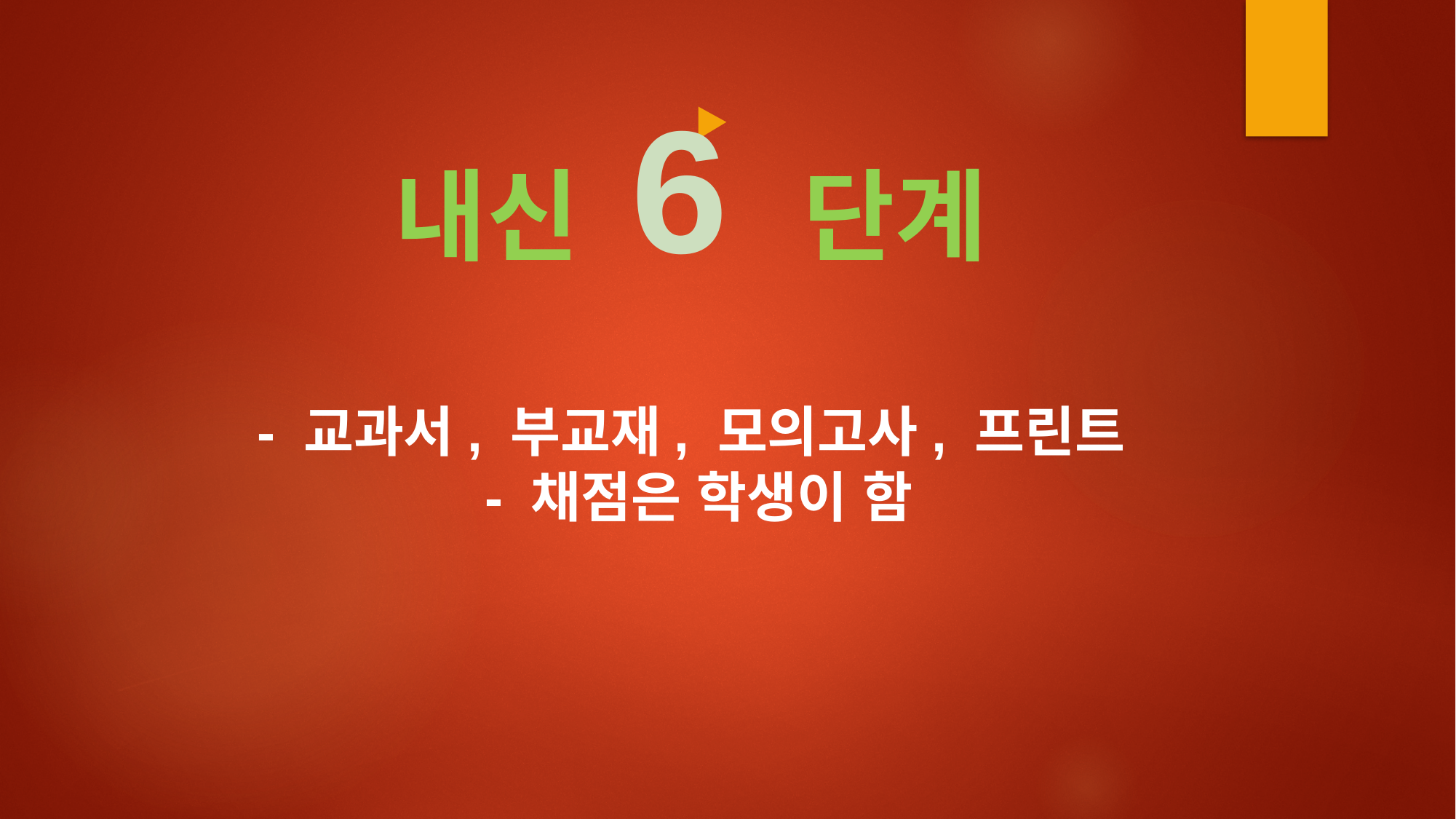

내신 6 단계

- 교과서, 부교재, 모의고사, 프린트
 - 채점은 학생이 함